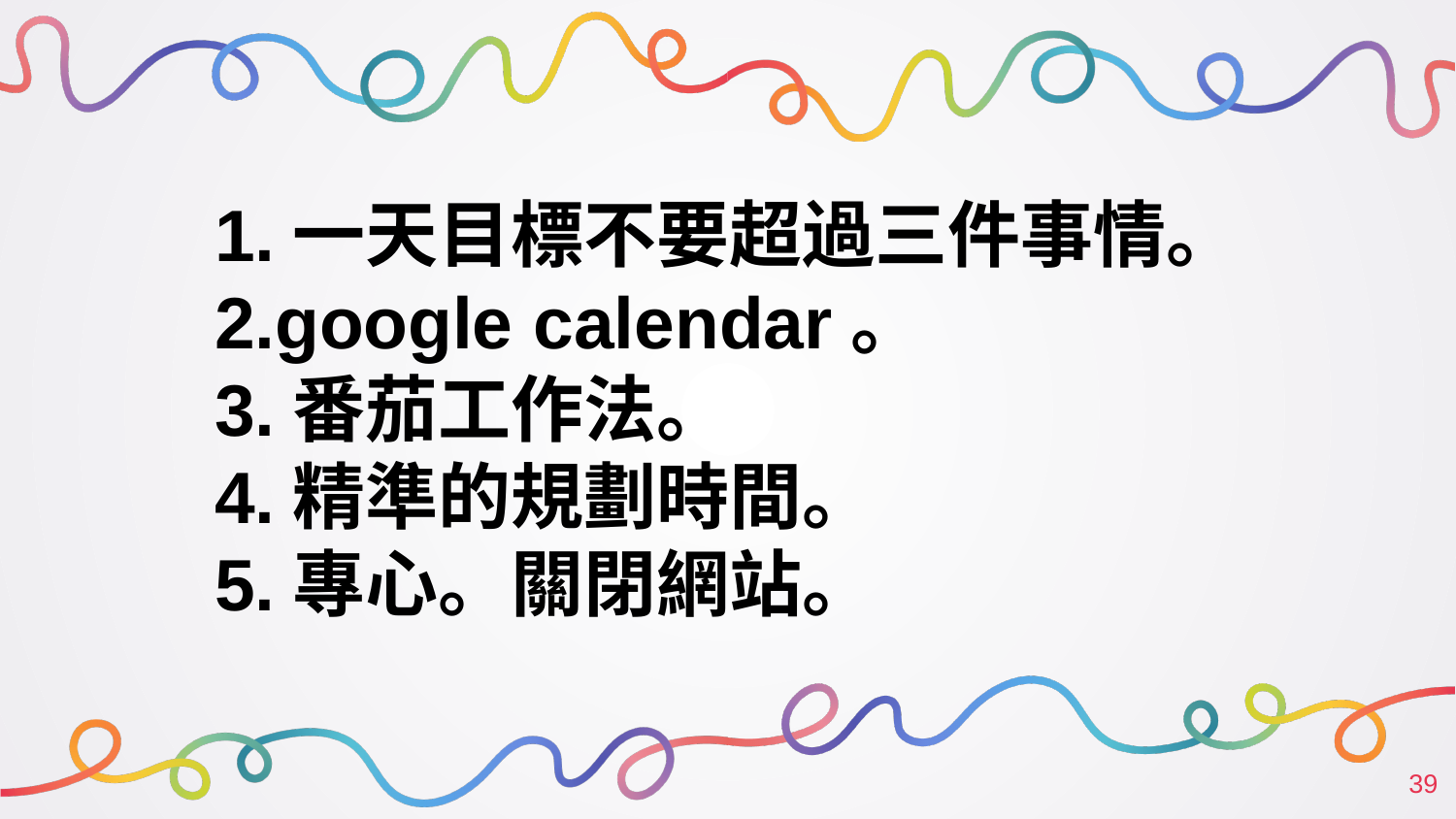

1.一天目標不要超過三件事情。
2.google calendar。
3.番茄工作法。
4.精準的規劃時間。
5.專心。關閉網站。
39